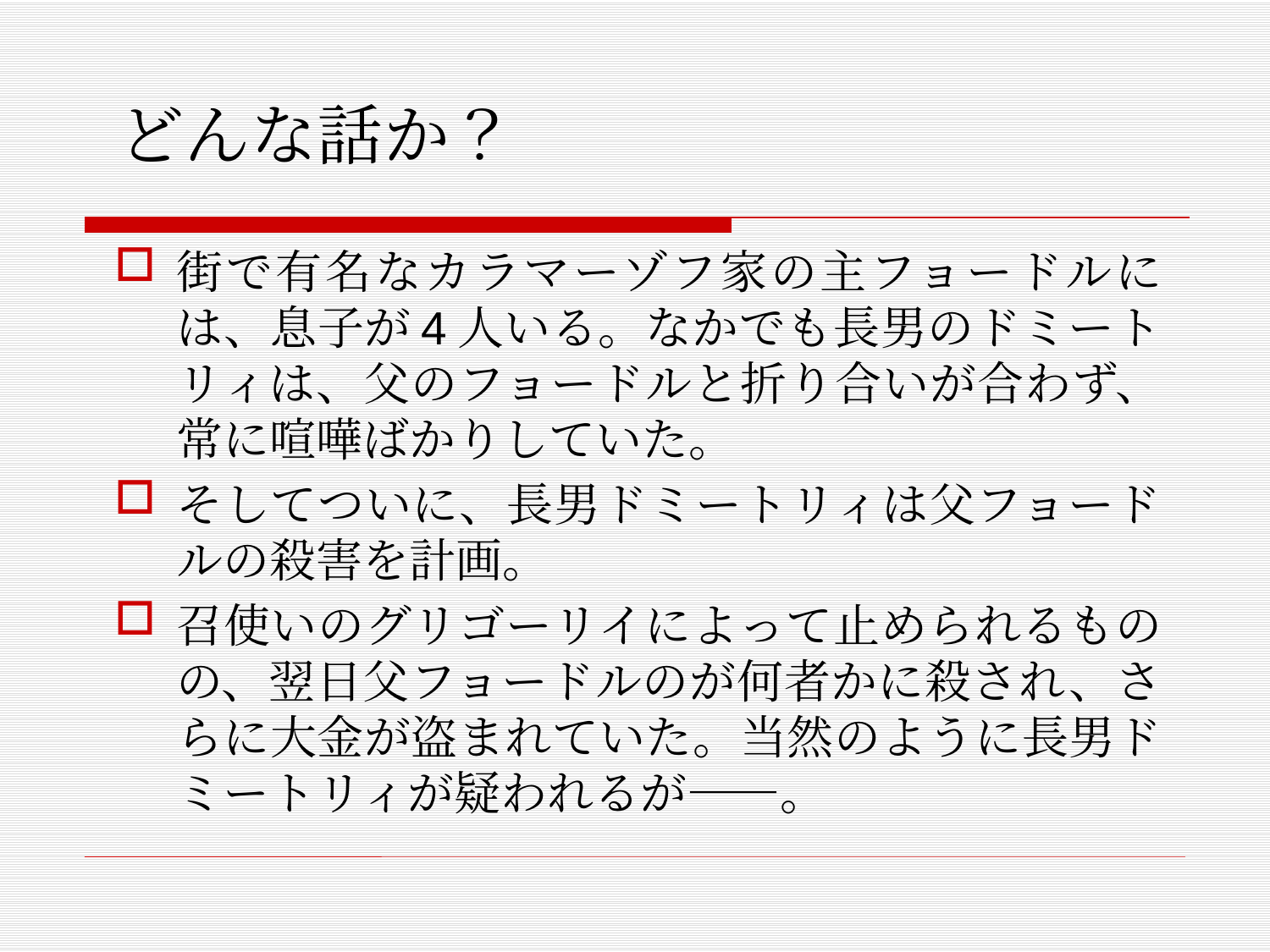

# どんな話か？
街で有名なカラマーゾフ家の主フョードルには、息子が4人いる。なかでも長男のドミートリィは、父のフョードルと折り合いが合わず、常に喧嘩ばかりしていた。
そしてついに、長男ドミートリィは父フョードルの殺害を計画。
召使いのグリゴーリイによって止められるものの、翌日父フョードルのが何者かに殺され、さらに大金が盗まれていた。当然のように長男ドミートリィが疑われるが――。